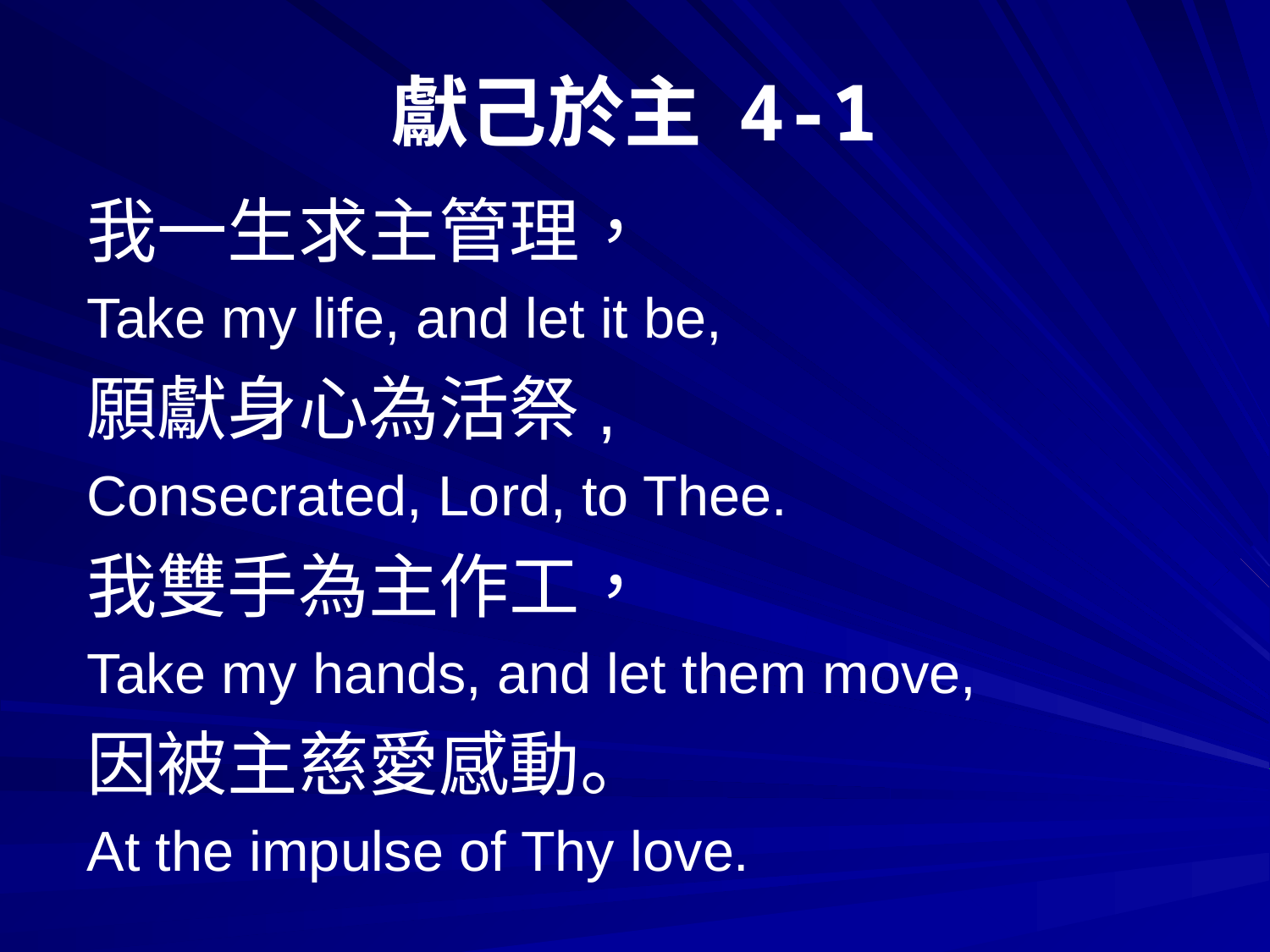

# 獻己於主 4-1
我一生求主管理，
Take my life, and let it be,
願獻身心為活祭,
Consecrated, Lord, to Thee.
我雙手為主作工，
Take my hands, and let them move,
因被主慈愛感動。
At the impulse of Thy love.